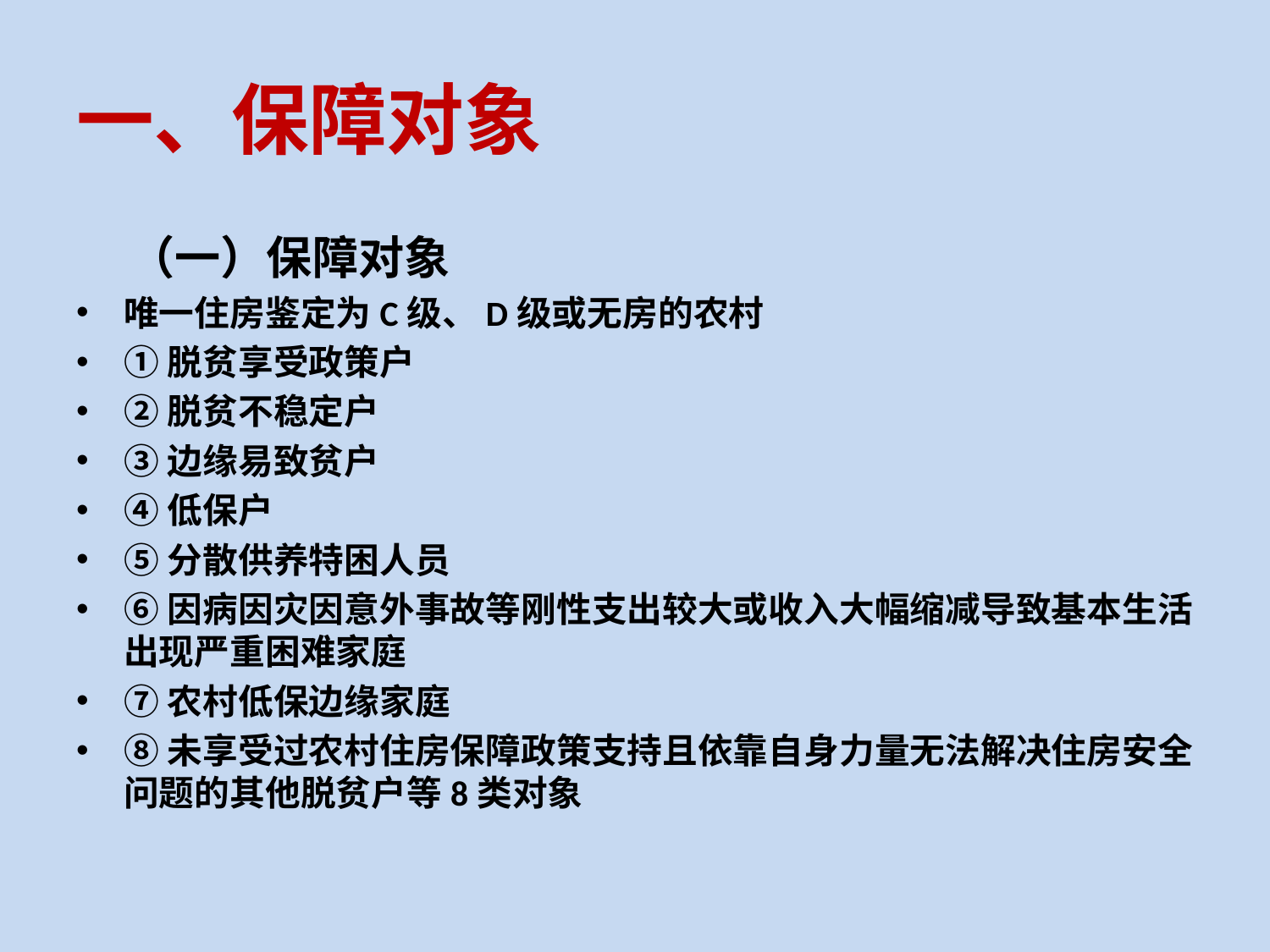

# 一、保障对象
    （一）保障对象
唯一住房鉴定为C级、D级或无房的农村
①脱贫享受政策户
②脱贫不稳定户
③边缘易致贫户
④低保户
⑤分散供养特困人员
⑥因病因灾因意外事故等刚性支出较大或收入大幅缩减导致基本生活出现严重困难家庭
⑦农村低保边缘家庭
⑧未享受过农村住房保障政策支持且依靠自身力量无法解决住房安全问题的其他脱贫户等8类对象